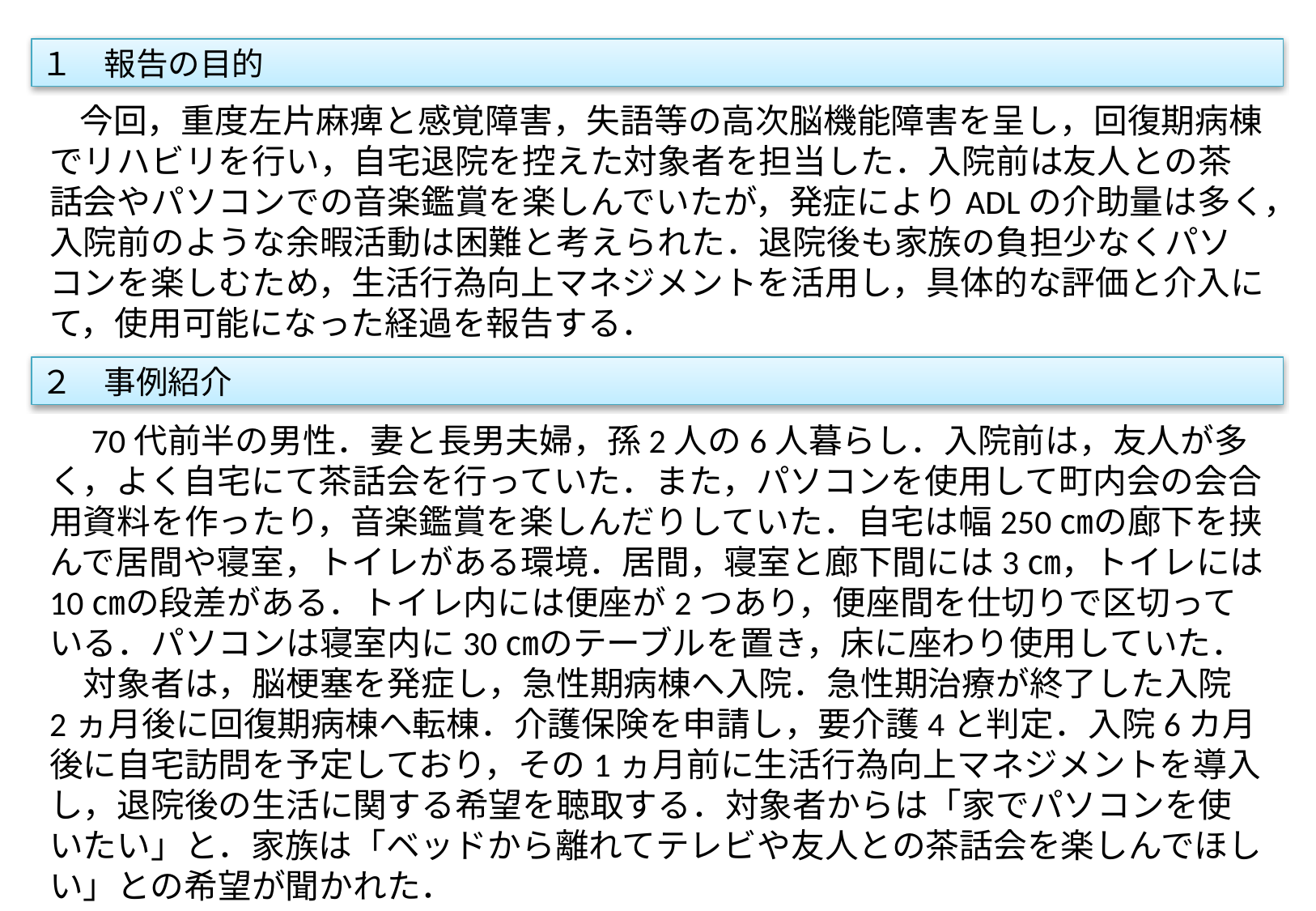

１　報告の目的
　今回，重度左片麻痺と感覚障害，失語等の高次脳機能障害を呈し，回復期病棟でリハビリを行い，自宅退院を控えた対象者を担当した．入院前は友人との茶話会やパソコンでの音楽鑑賞を楽しんでいたが，発症によりADLの介助量は多く，入院前のような余暇活動は困難と考えられた．退院後も家族の負担少なくパソコンを楽しむため，生活行為向上マネジメントを活用し，具体的な評価と介入にて，使用可能になった経過を報告する．
２　事例紹介
　70代前半の男性．妻と長男夫婦，孫2人の6人暮らし．入院前は，友人が多く，よく自宅にて茶話会を行っていた．また，パソコンを使用して町内会の会合用資料を作ったり，音楽鑑賞を楽しんだりしていた．自宅は幅250㎝の廊下を挟んで居間や寝室，トイレがある環境．居間，寝室と廊下間には3㎝，トイレには10㎝の段差がある．トイレ内には便座が2つあり，便座間を仕切りで区切っている．パソコンは寝室内に30㎝のテーブルを置き，床に座わり使用していた．
　対象者は，脳梗塞を発症し，急性期病棟へ入院．急性期治療が終了した入院2ヵ月後に回復期病棟へ転棟．介護保険を申請し，要介護4と判定．入院6カ月後に自宅訪問を予定しており，その1ヵ月前に生活行為向上マネジメントを導入し，退院後の生活に関する希望を聴取する．対象者からは「家でパソコンを使いたい」と．家族は「ベッドから離れてテレビや友人との茶話会を楽しんでほしい」との希望が聞かれた．